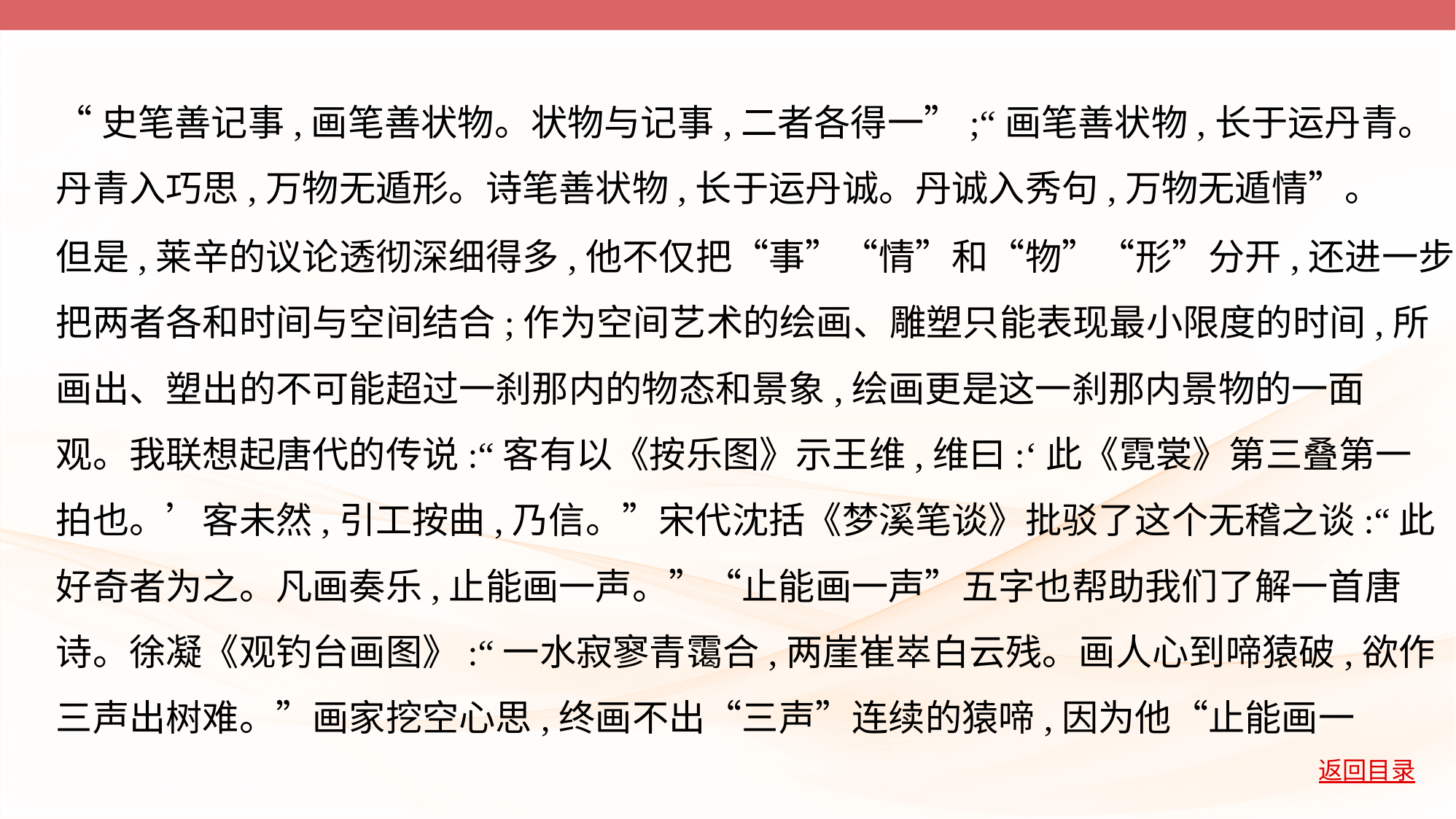

“史笔善记事,画笔善状物。状物与记事,二者各得一”;“画笔善状物,长于运丹青。
丹青入巧思,万物无遁形。诗笔善状物,长于运丹诚。丹诚入秀句,万物无遁情”。
但是,莱辛的议论透彻深细得多,他不仅把“事”“情”和“物”“形”分开,还进一步
把两者各和时间与空间结合;作为空间艺术的绘画、雕塑只能表现最小限度的时间,所
画出、塑出的不可能超过一刹那内的物态和景象,绘画更是这一刹那内景物的一面
观。我联想起唐代的传说:“客有以《按乐图》示王维,维曰:‘此《霓裳》第三叠第一
拍也。’客未然,引工按曲,乃信。”宋代沈括《梦溪笔谈》批驳了这个无稽之谈:“此
好奇者为之。凡画奏乐,止能画一声。”“止能画一声”五字也帮助我们了解一首唐
诗。徐凝《观钓台画图》:“一水寂寥青霭合,两崖崔崒白云残。画人心到啼猿破,欲作
三声出树难。”画家挖空心思,终画不出“三声”连续的猿啼,因为他“止能画一